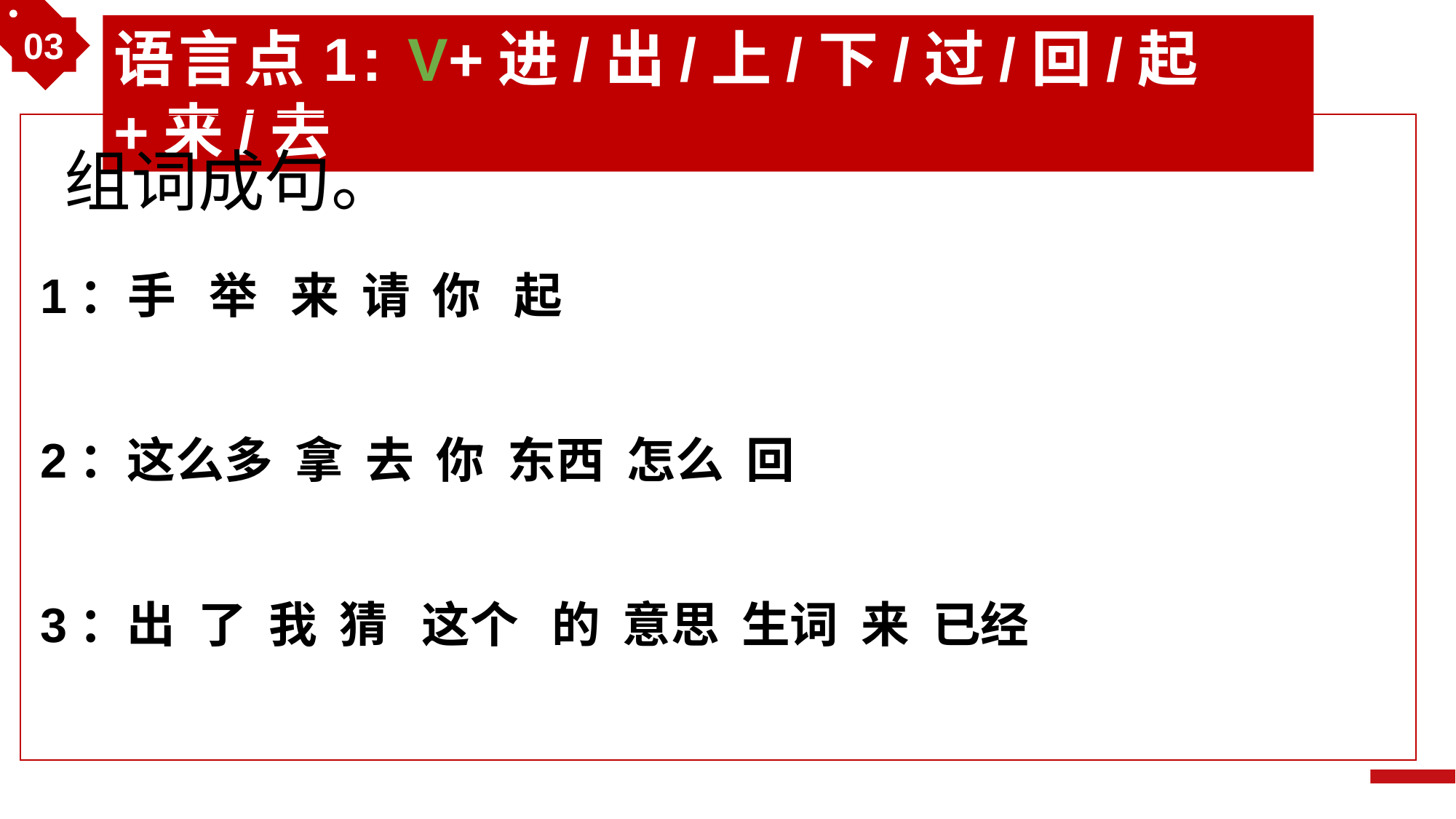

03
语言点1: V+进/出/上/下/过/回/起+来/去

组词成句。
1：手   举   来  请  你   起
2：这么多  拿  去  你  东西  怎么  回
3：出  了  我  猜   这个   的  意思  生词  来  已经